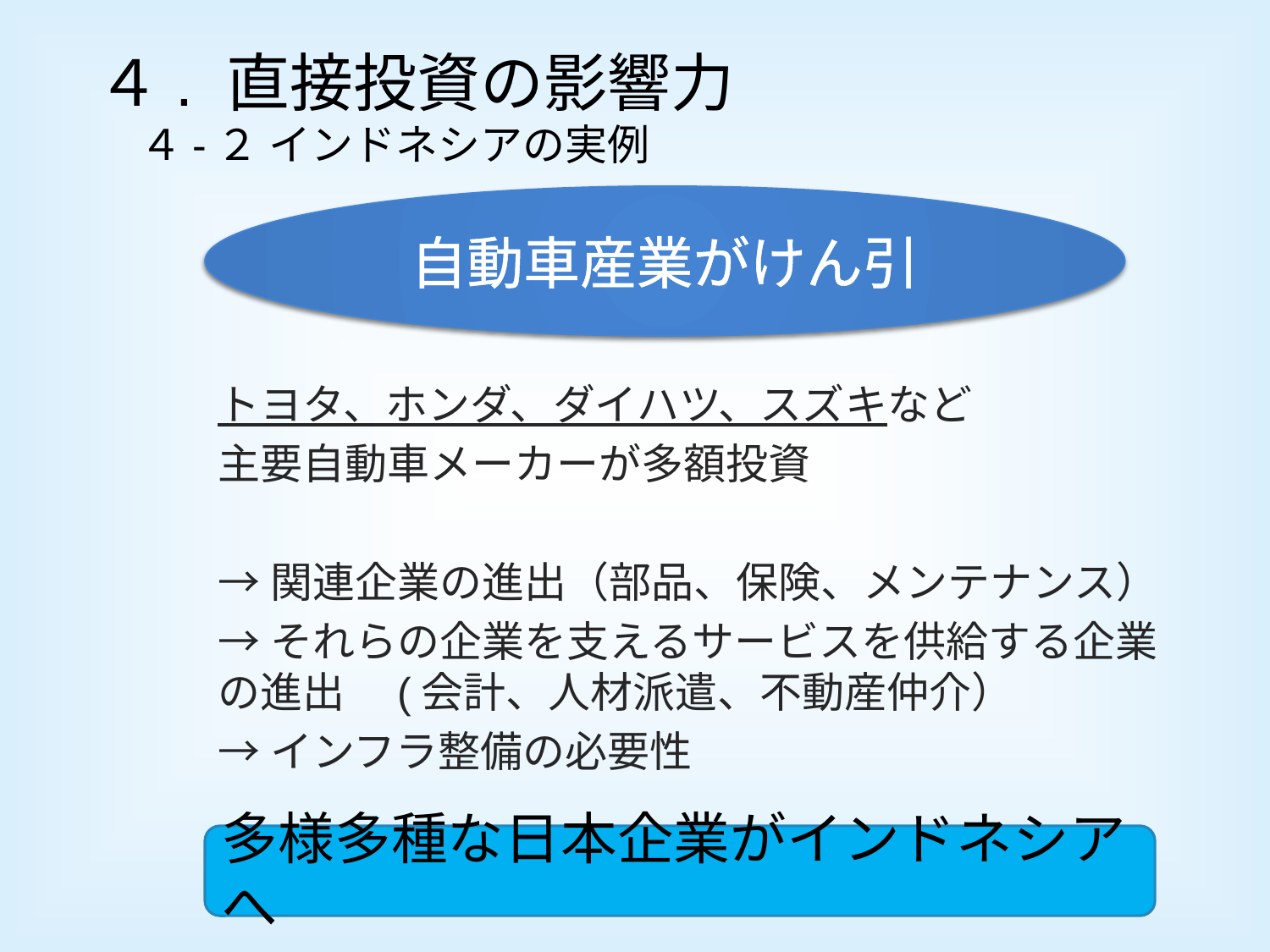

４. 直接投資の影響力
　４-２ インドネシアの実例
自動車産業がけん引
トヨタ、ホンダ、ダイハツ、スズキなど
主要自動車メーカーが多額投資

→関連企業の進出（部品、保険、メンテナンス）
→それらの企業を支えるサービスを供給する企業の進出　(会計、人材派遣、不動産仲介）
→インフラ整備の必要性

多様多種な日本企業がインドネシアへ